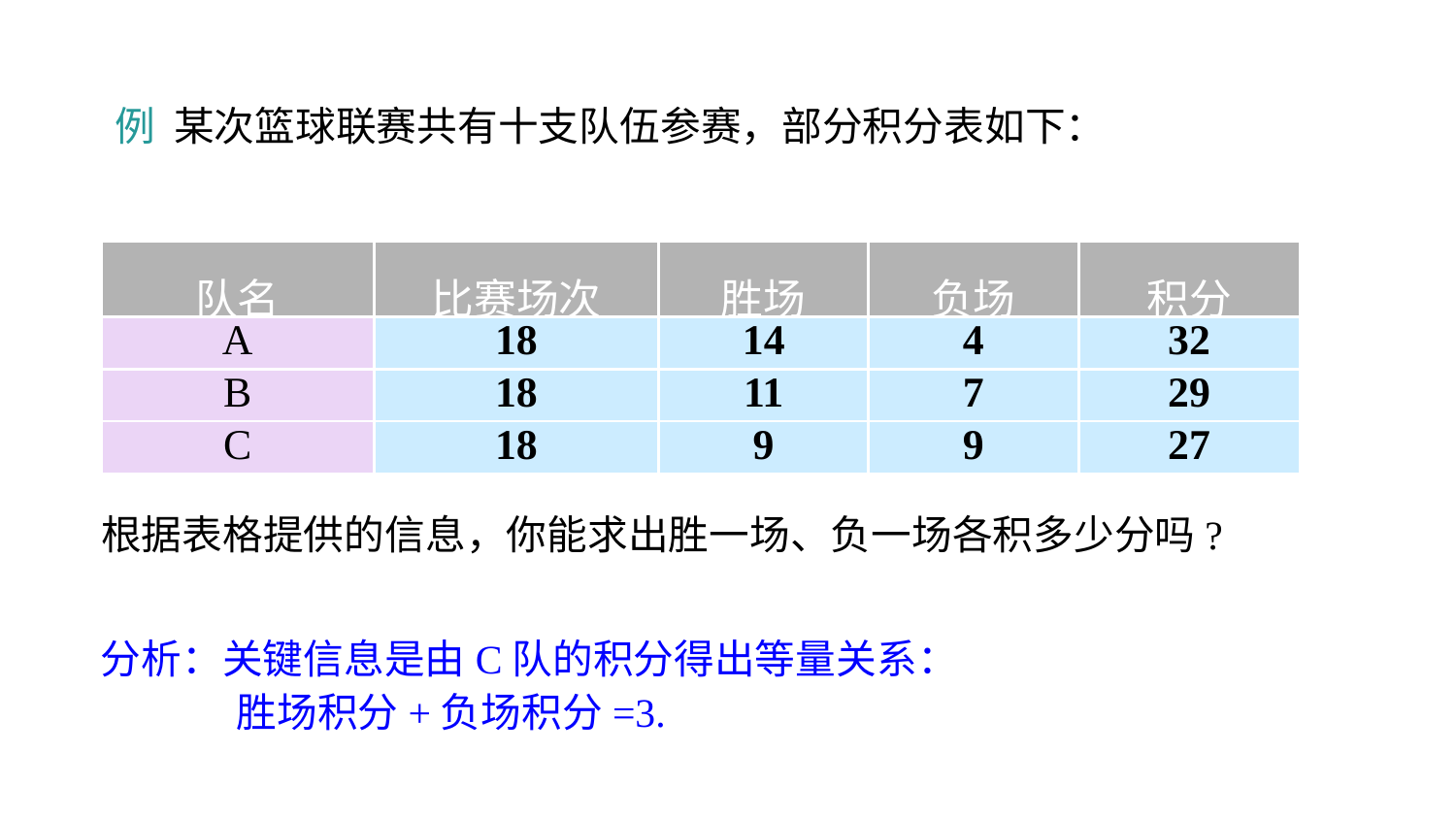

例  某次篮球联赛共有十支队伍参赛，部分积分表如下：
| 队名 | 比赛场次 | 胜场 | 负场 | 积分 |
| --- | --- | --- | --- | --- |
| A | 18 | 14 | 4 | 32 |
| B | 18 | 11 | 7 | 29 |
| C | 18 | 9 | 9 | 27 |
根据表格提供的信息，你能求出胜一场、负一场各积多少分吗?
分析：关键信息是由C队的积分得出等量关系：
              胜场积分+负场积分=3.